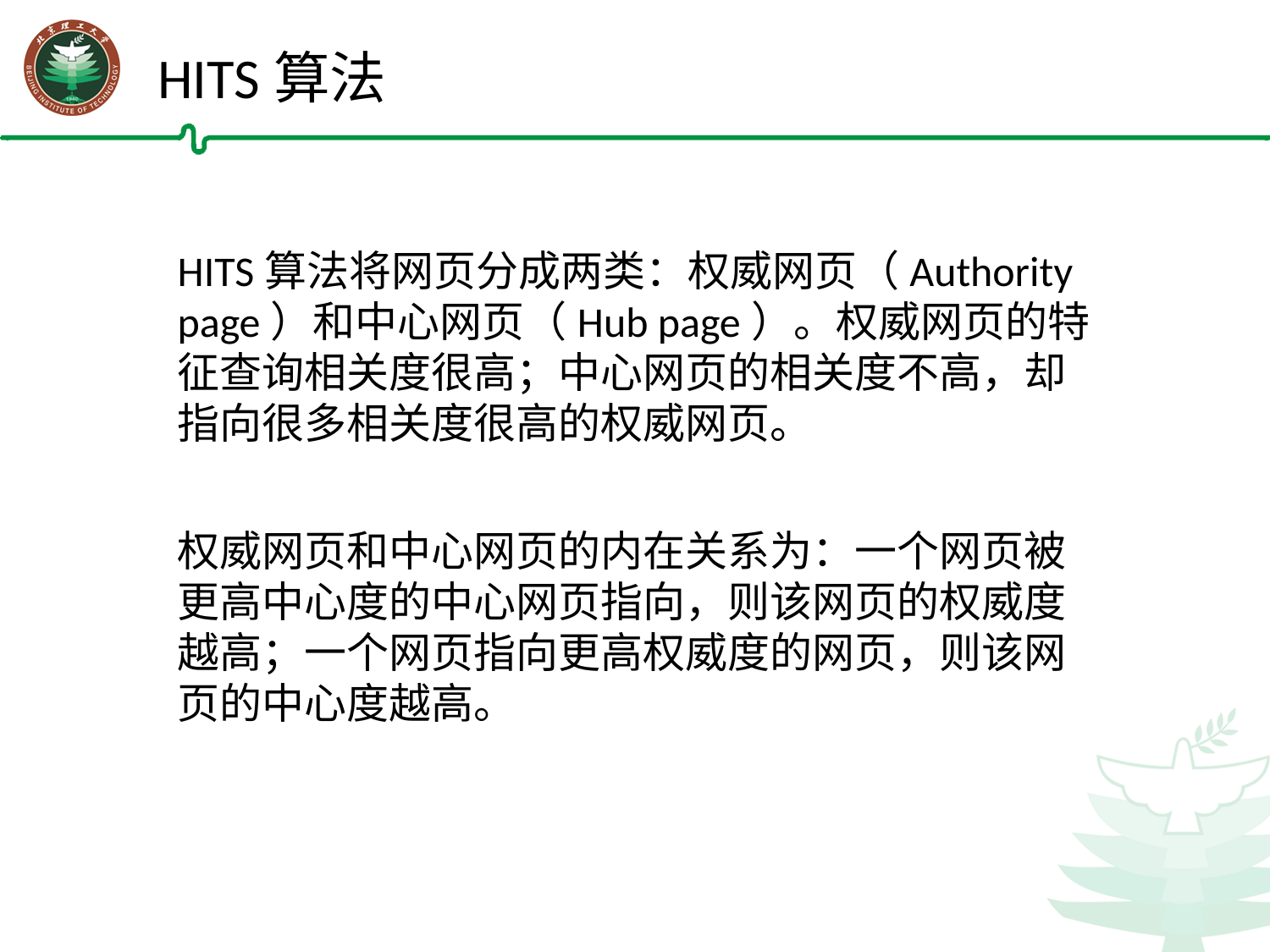

HITS算法
HITS算法将网页分成两类：权威网页（Authority page）和中心网页（Hub page）。权威网页的特征查询相关度很高；中心网页的相关度不高，却指向很多相关度很高的权威网页。
权威网页和中心网页的内在关系为：一个网页被更高中心度的中心网页指向，则该网页的权威度越高；一个网页指向更高权威度的网页，则该网页的中心度越高。